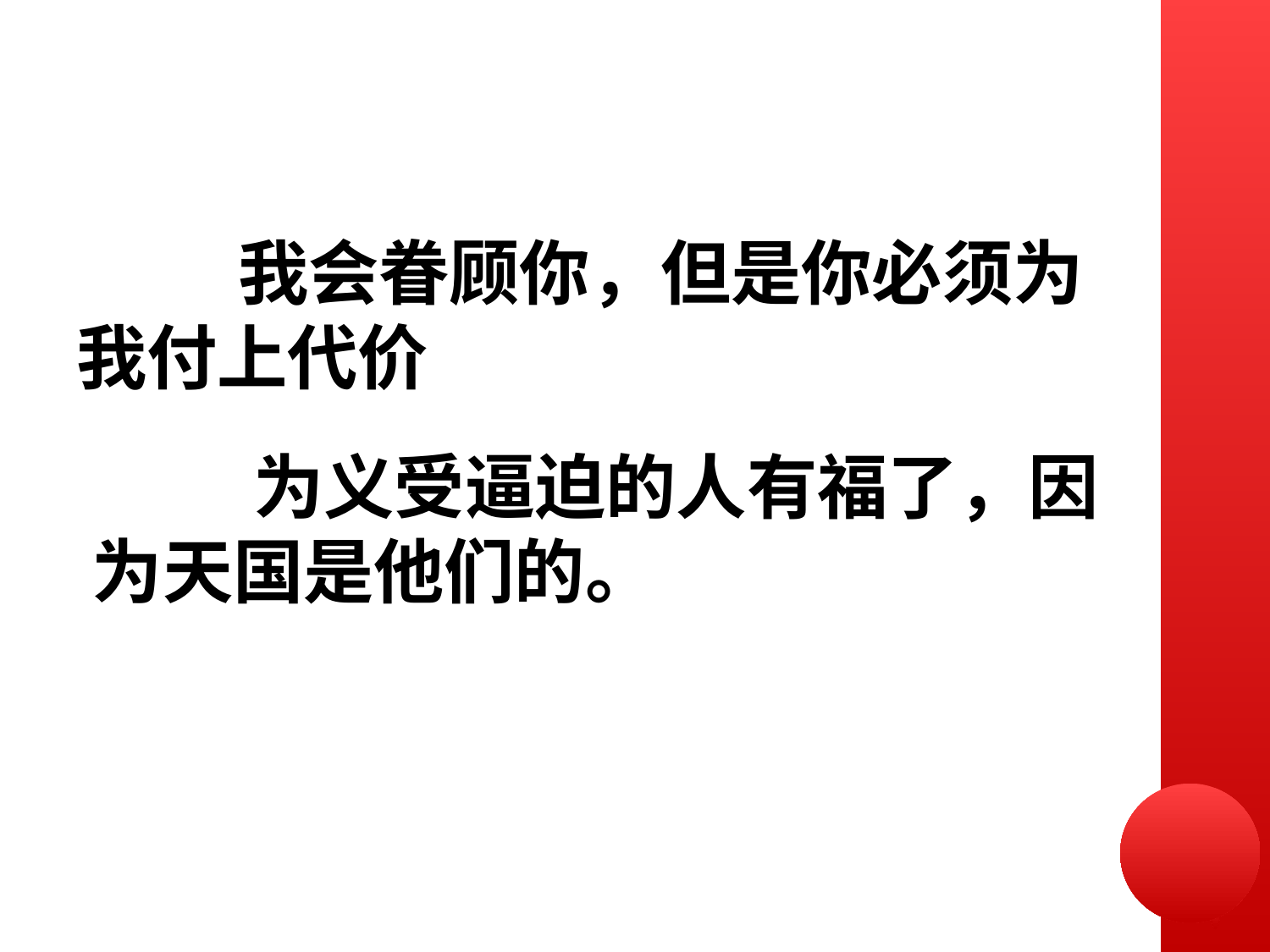

#
         我会眷顾你，但是你必须为我付上代价
         为义受逼迫的人有福了，因为天国是他们的。